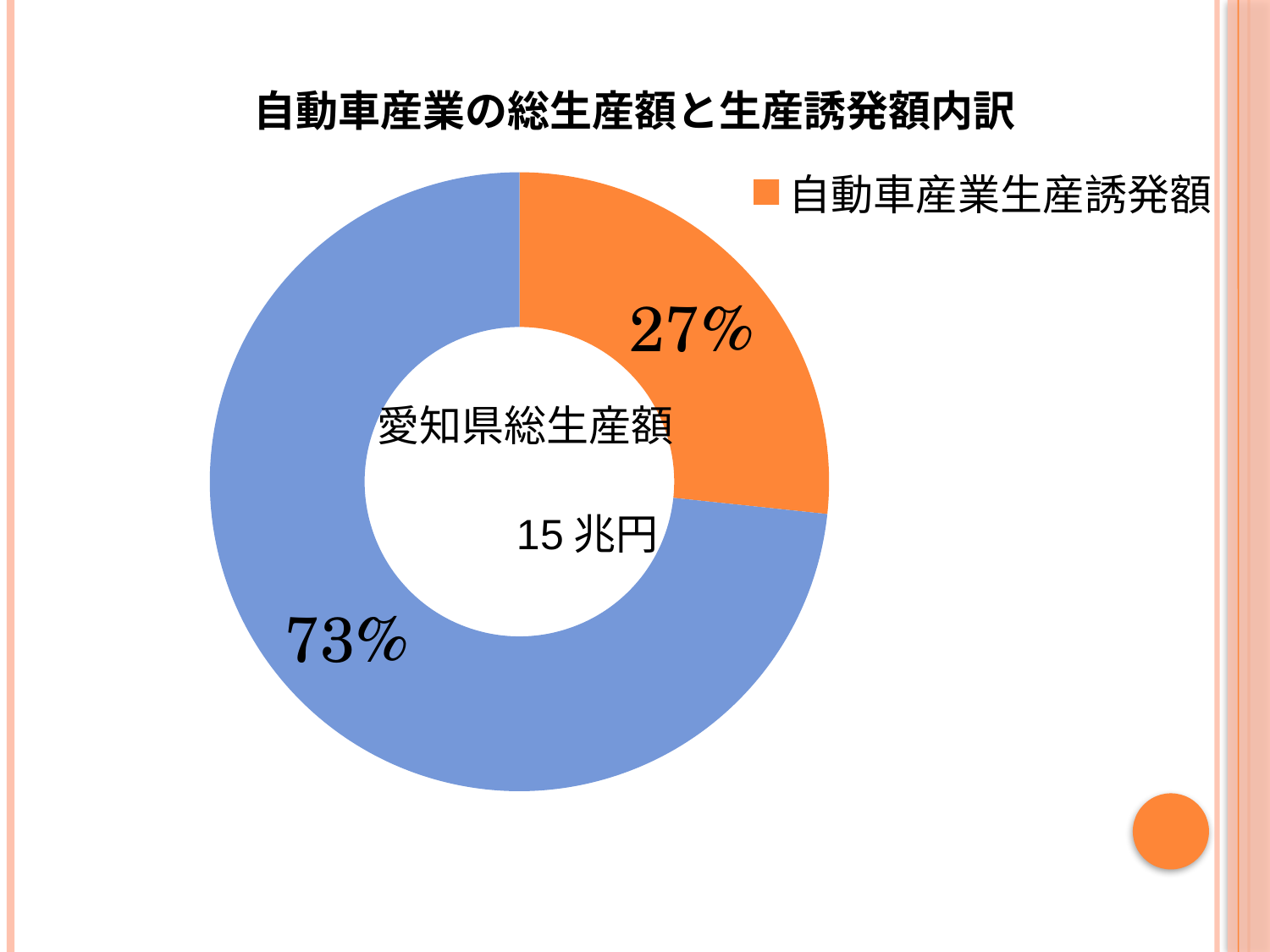

### Chart: 自動車産業の総生産額と生産誘発額内訳

| Category |  |
|---|---|
| 自動車産業生産誘発額 | 4.0 |
| 愛知 | 11.0 |